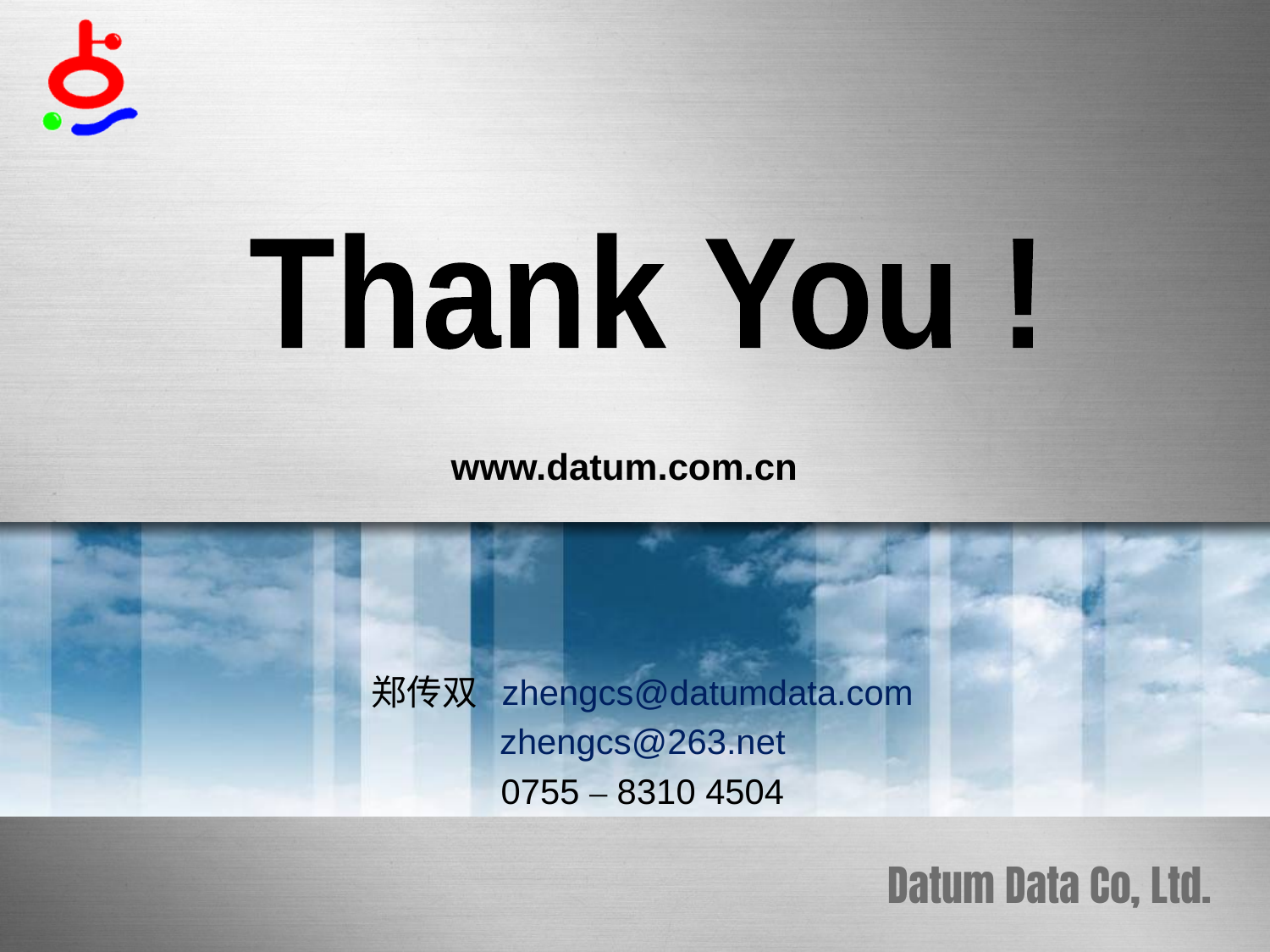

Thank You !
www.datum.com.cn

郑传双  zhengcs@datumdata.com
zhengcs@263.net
0755 – 8310 4504